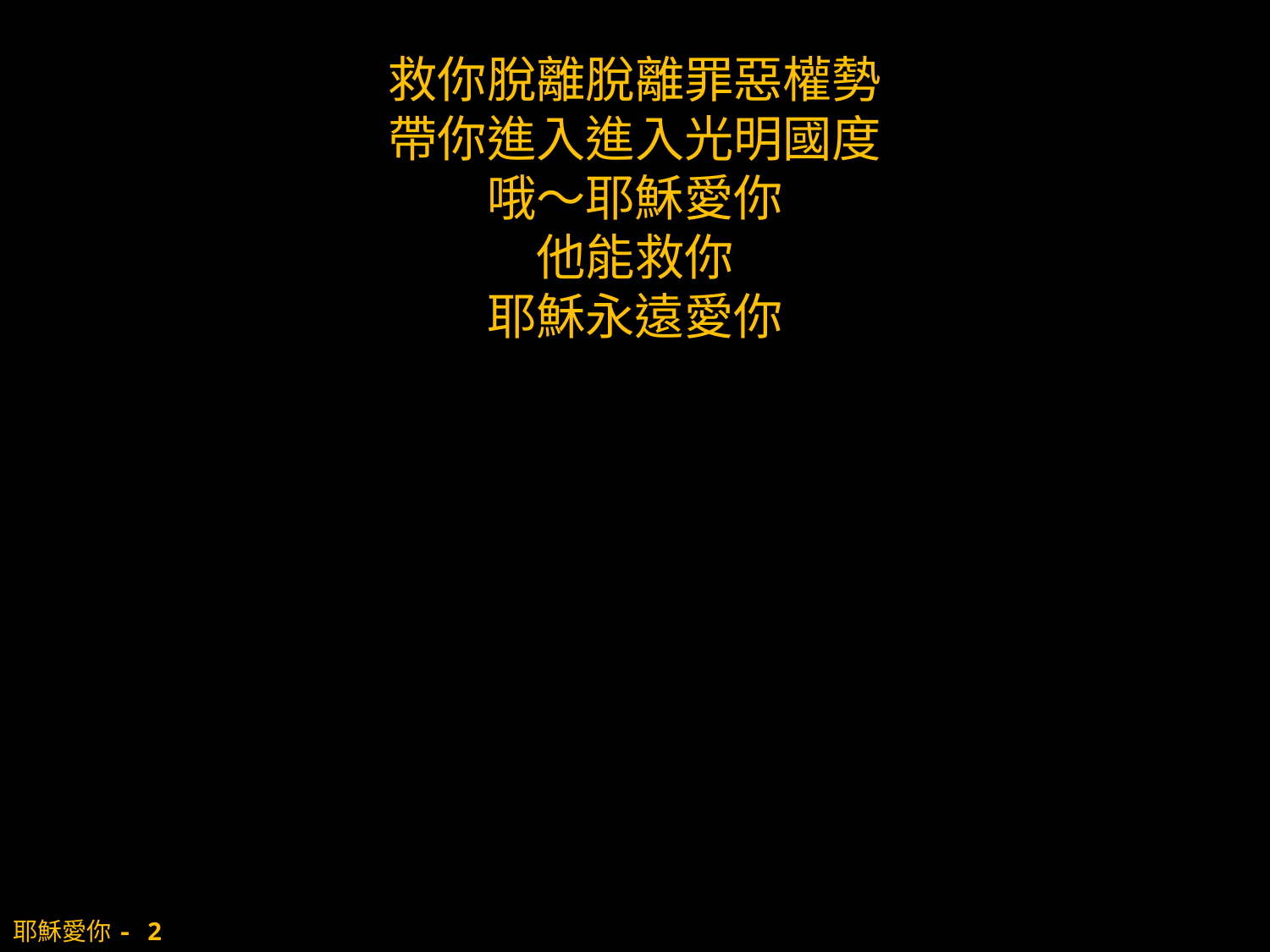

救你脫離脫離罪惡權勢
帶你進入進入光明國度
哦～耶穌愛你
他能救你
耶穌永遠愛你
# 耶穌愛你- 2